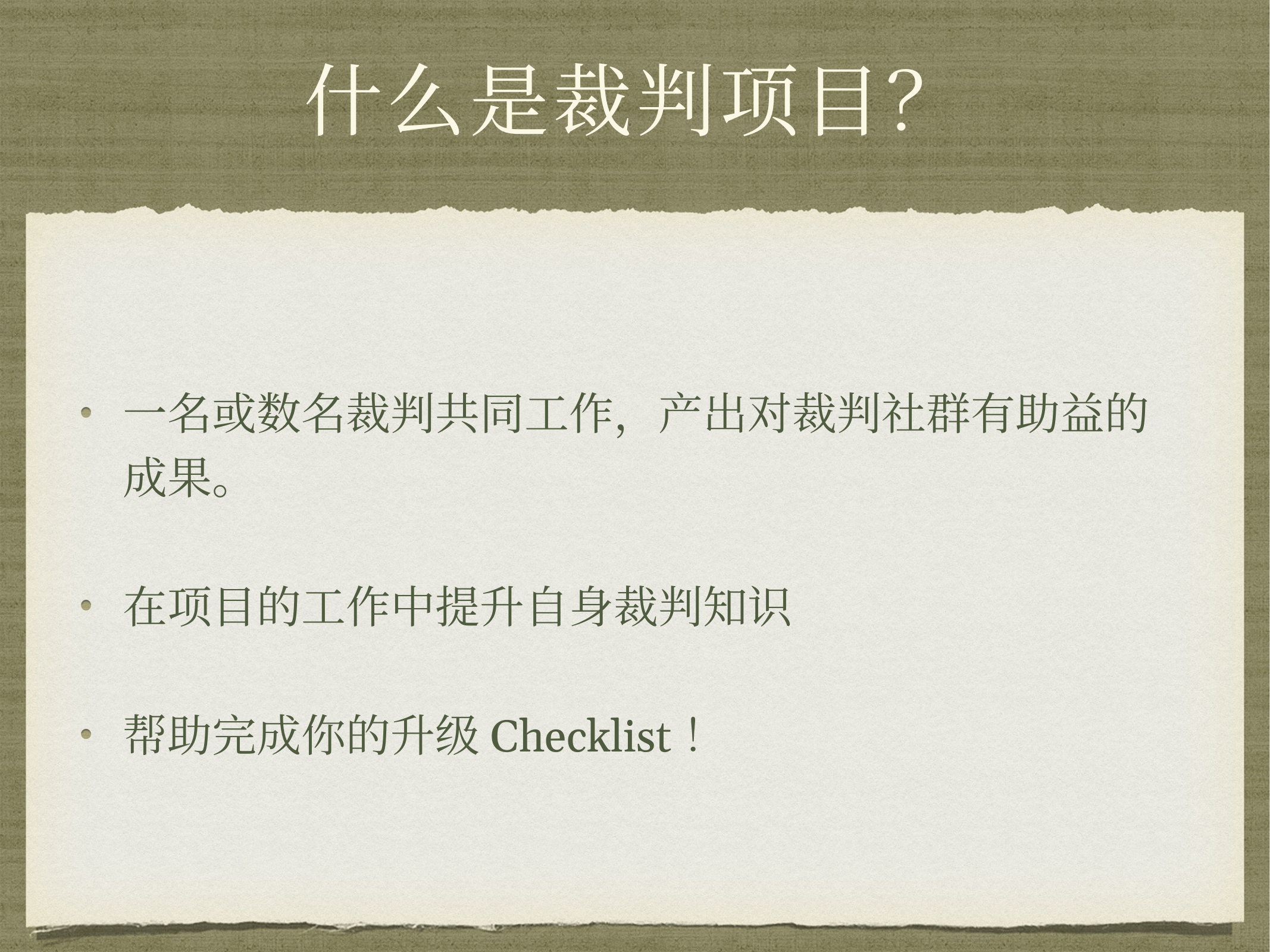

# 什么是裁判项目？
一名或数名裁判共同工作，产出对裁判社群有助益的成果。
在项目的工作中提升自身裁判知识
帮助完成你的升级Checklist！